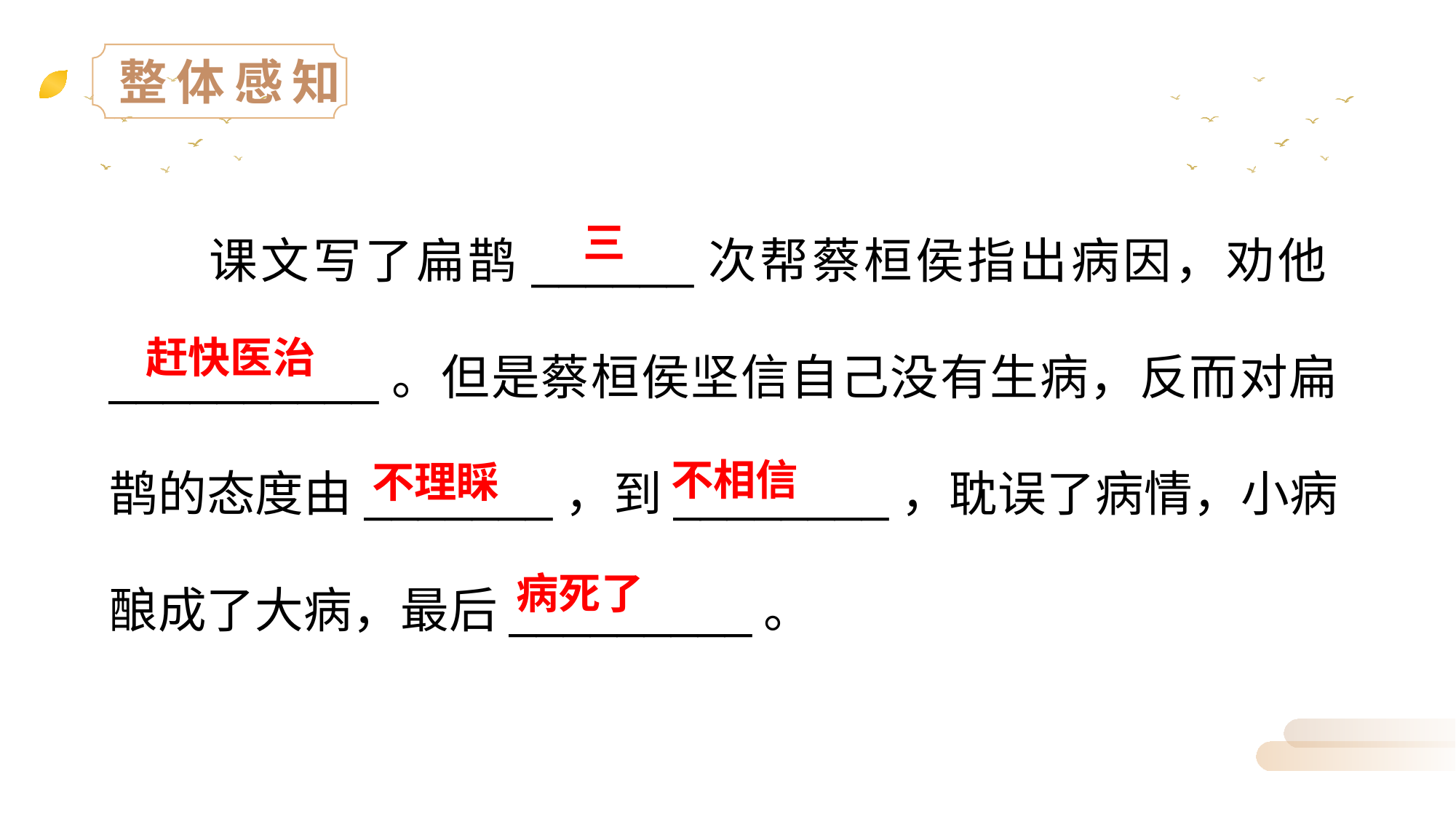

整体感知
      课文写了扁鹊______次帮蔡桓侯指出病因，劝他__________。但是蔡桓侯坚信自己没有生病，反而对扁鹊的态度由_______，到________，耽误了病情，小病酿成了大病，最后_________。
三
赶快医治
不相信
不理睬
病死了